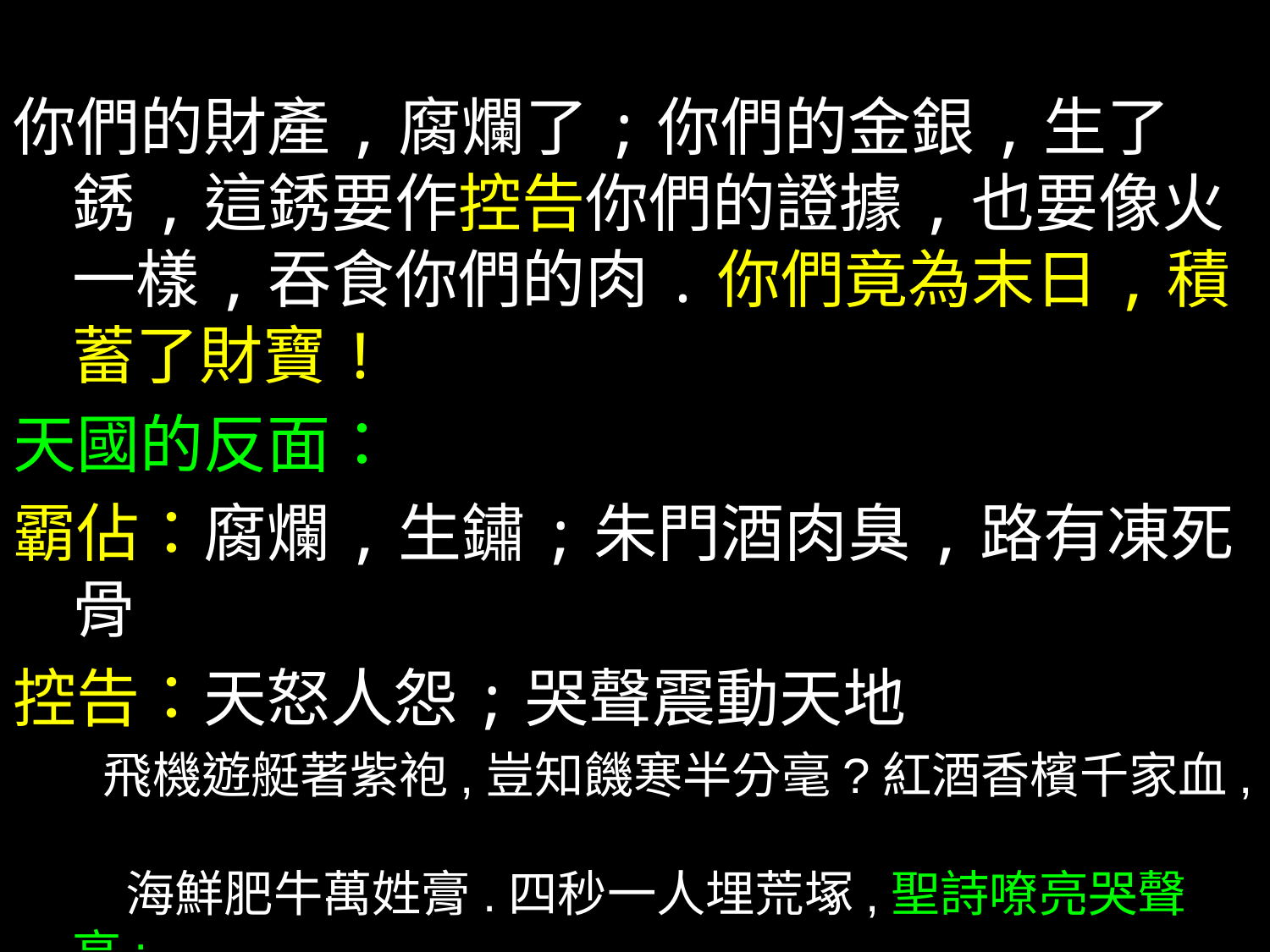

你們的財產,腐爛了;你們的金銀,生了銹,這銹要作控告你們的證據,也要像火一樣,吞食你們的肉.你們竟為末日,積蓄了財寶!
天國的反面：
霸佔：腐爛,生鏽;朱門酒肉臭,路有凍死骨
控告：天怒人怨;哭聲震動天地
       飛機遊艇著紫袍,豈知饑寒半分毫?紅酒香檳千家血,
   海鮮肥牛萬姓膏.四秒一人埋荒塚,聖詩嘹亮哭聲高;
   自言受鍚神權杖,辜負天恩是爾曹!
不義之財,理無久享：今晚收你靈魂？